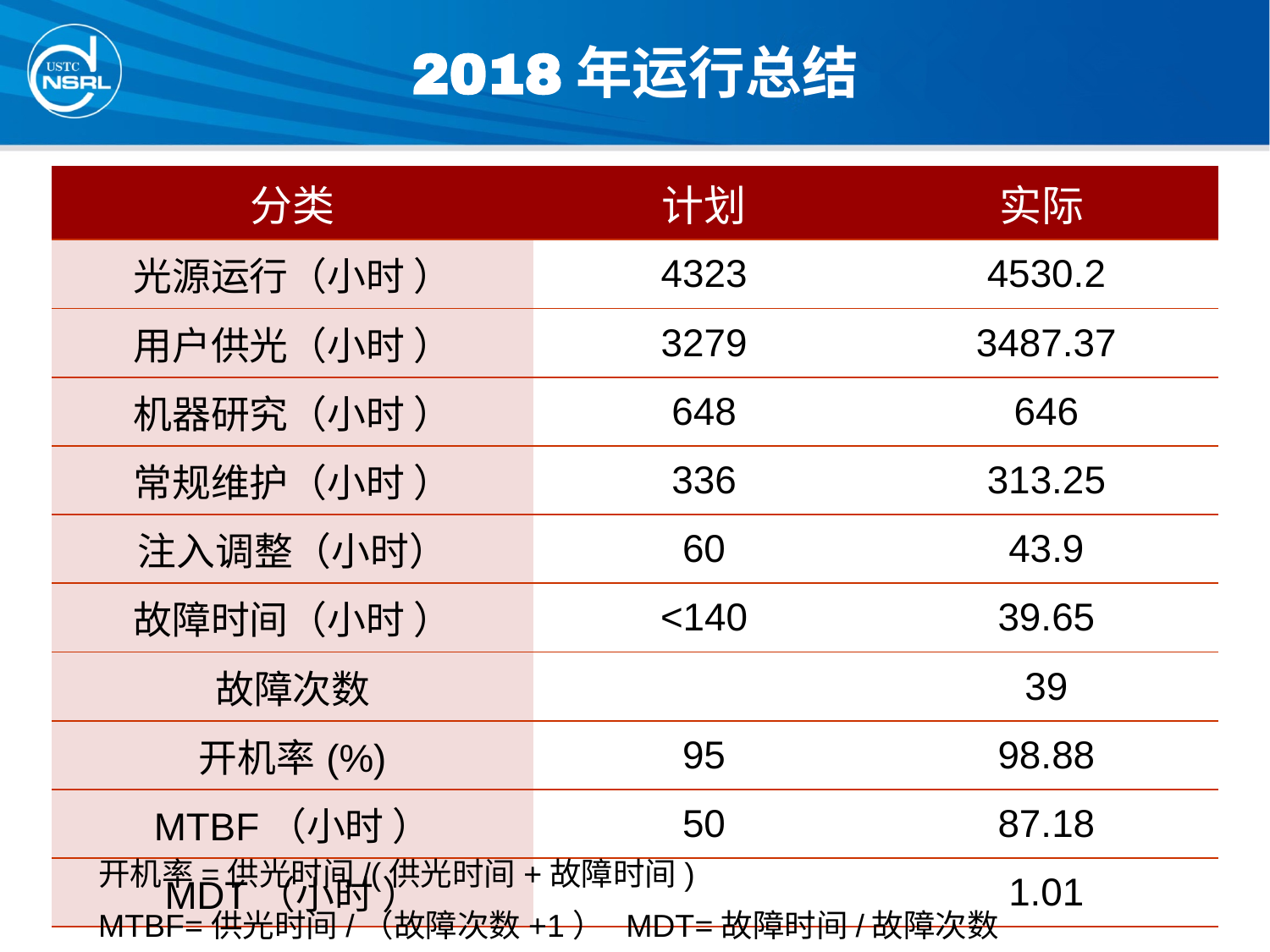

# 2018年运行总结
| 分类 | 计划 | 实际 |
| --- | --- | --- |
| 光源运行（小时 ） | 4323 | 4530.2 |
| 用户供光（小时 ） | 3279 | 3487.37 |
| 机器研究（小时 ） | 648 | 646 |
| 常规维护（小时 ） | 336 | 313.25 |
| 注入调整（小时） | 60 | 43.9 |
| 故障时间（小时 ） | <140 | 39.65 |
| 故障次数 |  | 39 |
| 开机率(%) | 95 | 98.88 |
| MTBF（小时 ） | 50 | 87.18 |
| MDT（小时 ） |  | 1.01 |

开机率=供光时间/(供光时间+故障时间)
MTBF=供光时间/（故障次数+1）  MDT=故障时间/故障次数